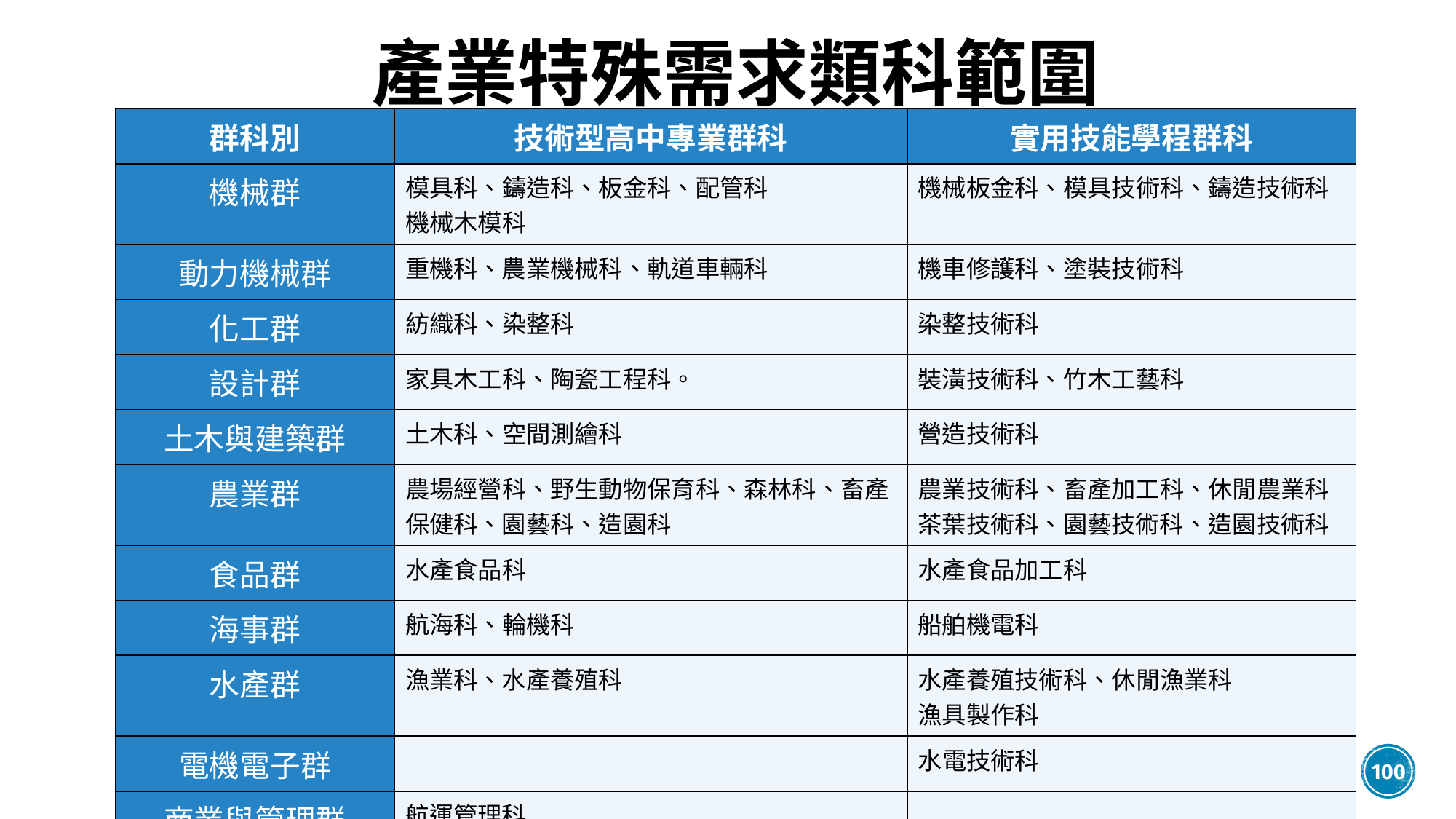

# 產業特殊需求類科範圍
| 群科別 | 技術型高中專業群科 | 實用技能學程群科 |
| --- | --- | --- |
| 機械群 | 模具科、鑄造科、板金科、配管科 機械木模科 | 機械板金科、模具技術科、鑄造技術科 |
| 動力機械群 | 重機科、農業機械科、軌道車輛科 | 機車修護科、塗裝技術科 |
| 化工群 | 紡織科、染整科 | 染整技術科 |
| 設計群 | 家具木工科、陶瓷工程科。 | 裝潢技術科、竹木工藝科 |
| 土木與建築群 | 土木科、空間測繪科 | 營造技術科 |
| 農業群 | 農場經營科、野生動物保育科、森林科、畜產保健科、園藝科、造園科 | 農業技術科、畜產加工科、休閒農業科茶葉技術科、園藝技術科、造園技術科 |
| 食品群 | 水產食品科 | 水產食品加工科 |
| 海事群 | 航海科、輪機科 | 船舶機電科 |
| 水產群 | 漁業科、水產養殖科 | 水產養殖技術科、休閒漁業科 漁具製作科 |
| 電機電子群 |  | 水電技術科 |
| 商業與管理群 | 航運管理科 |  |
| 家政群 | 照顧服務科 |  |
100